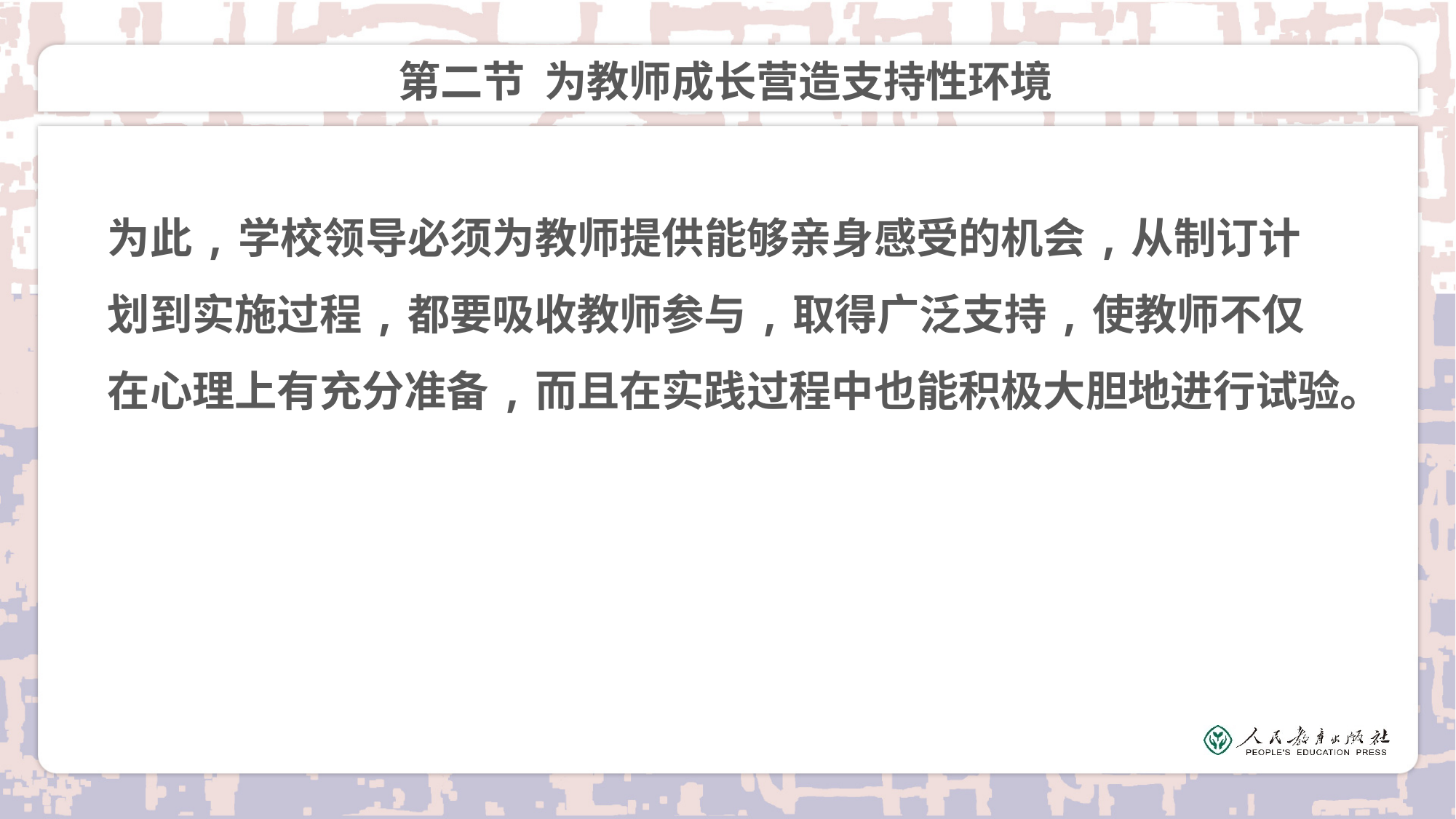

# 第二节  为教师成长营造支持性环境
为此,学校领导必须为教师提供能够亲身感受的机会,从制订计划到实施过程,都要吸收教师参与,取得广泛支持,使教师不仅在心理上有充分准备,而且在实践过程中也能积极大胆地进行试验。